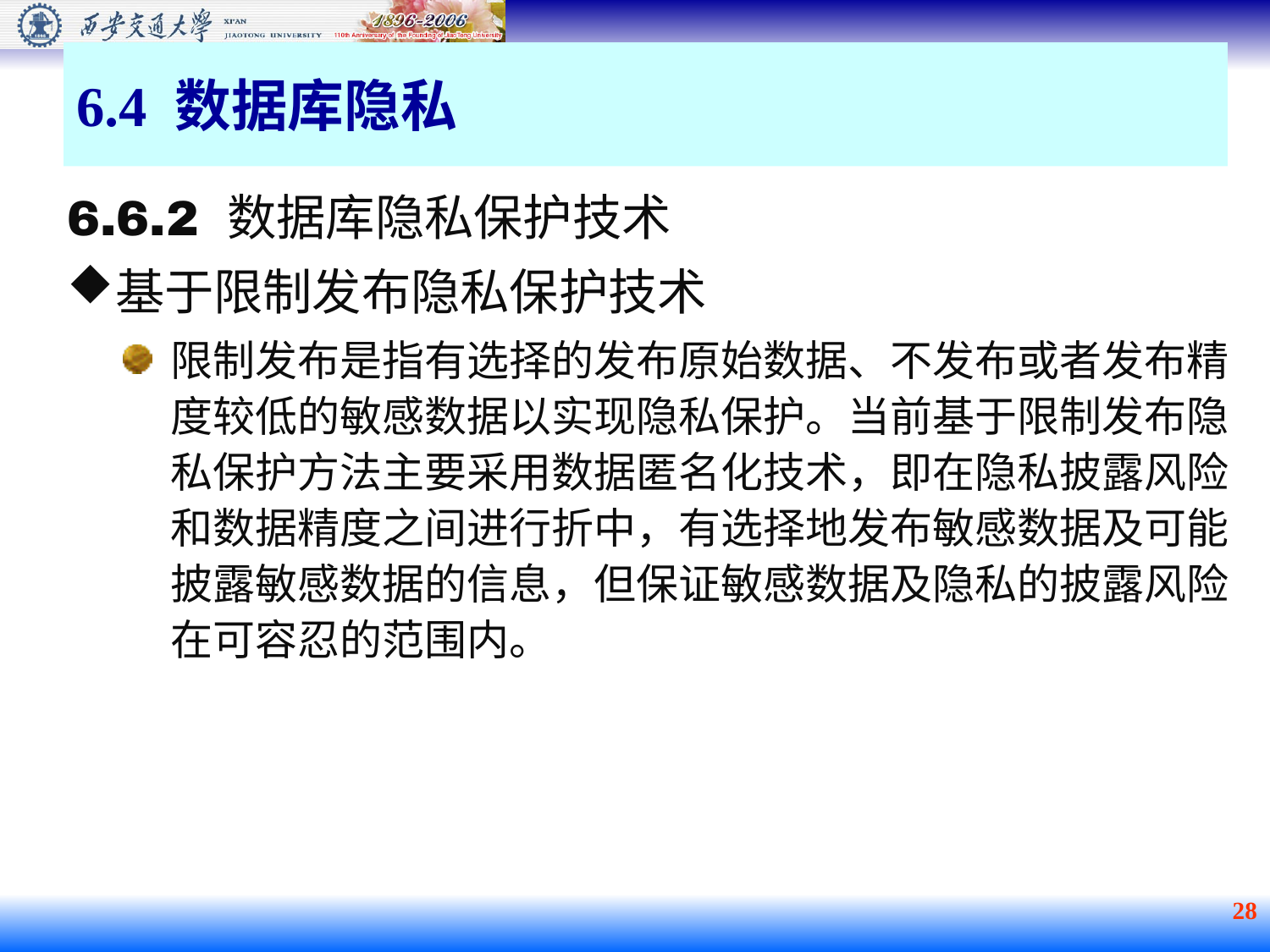

6.4 数据库隐私

6.6.2 数据库隐私保护技术
基于限制发布隐私保护技术
限制发布是指有选择的发布原始数据、不发布或者发布精度较低的敏感数据以实现隐私保护。当前基于限制发布隐私保护方法主要采用数据匿名化技术，即在隐私披露风险和数据精度之间进行折中，有选择地发布敏感数据及可能披露敏感数据的信息，但保证敏感数据及隐私的披露风险在可容忍的范围内。
 28